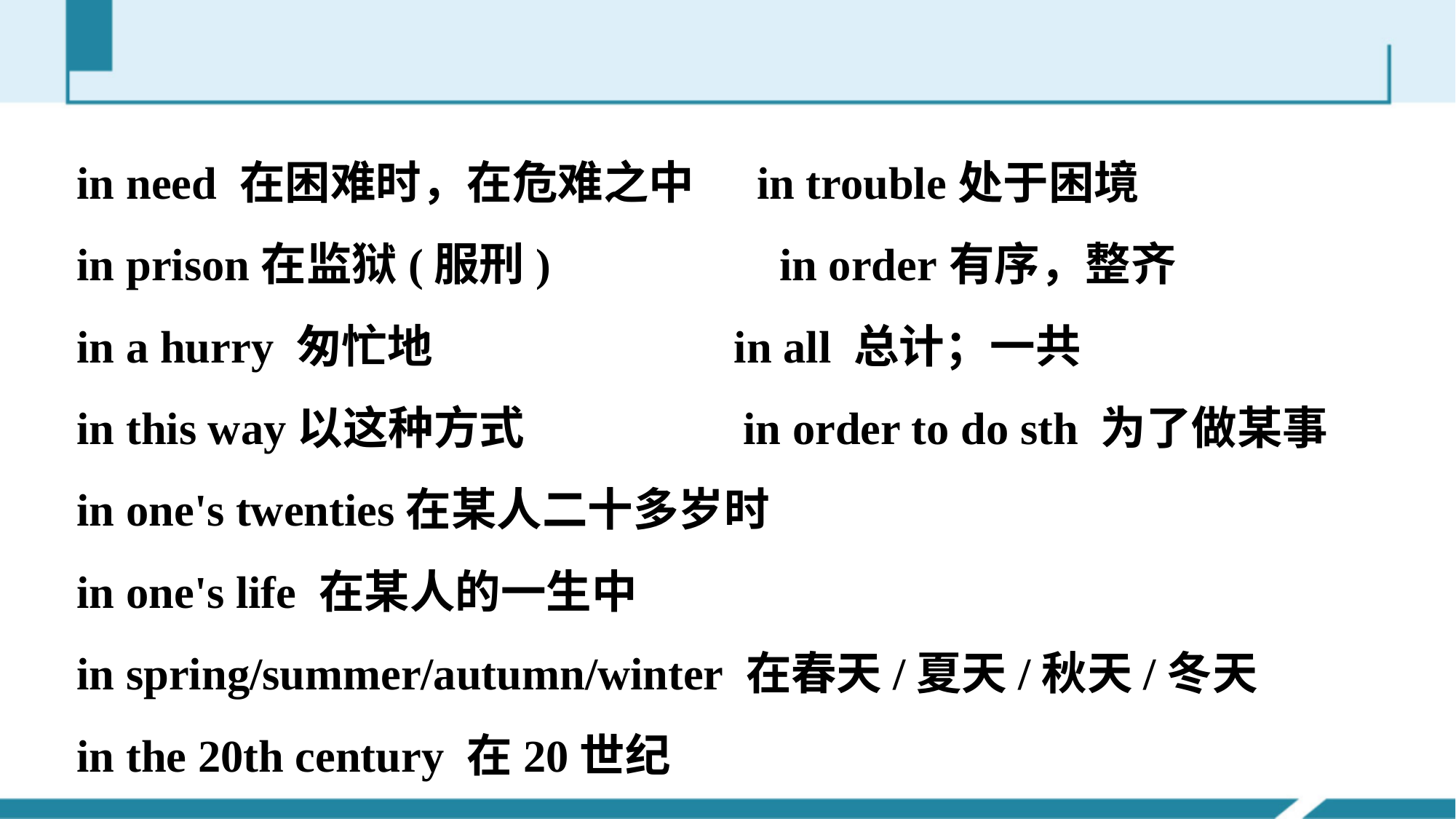

in need 在困难时，在危难之中     in trouble处于困境
in prison在监狱(服刑)                    in order有序，整齐
in a hurry 匆忙地                            in all 总计；一共
in this way以这种方式                    in order to do sth 为了做某事
in one's twenties在某人二十多岁时
in one's life 在某人的一生中
in spring/summer/autumn/winter 在春天/夏天/秋天/冬天
in the 20th century 在20世纪